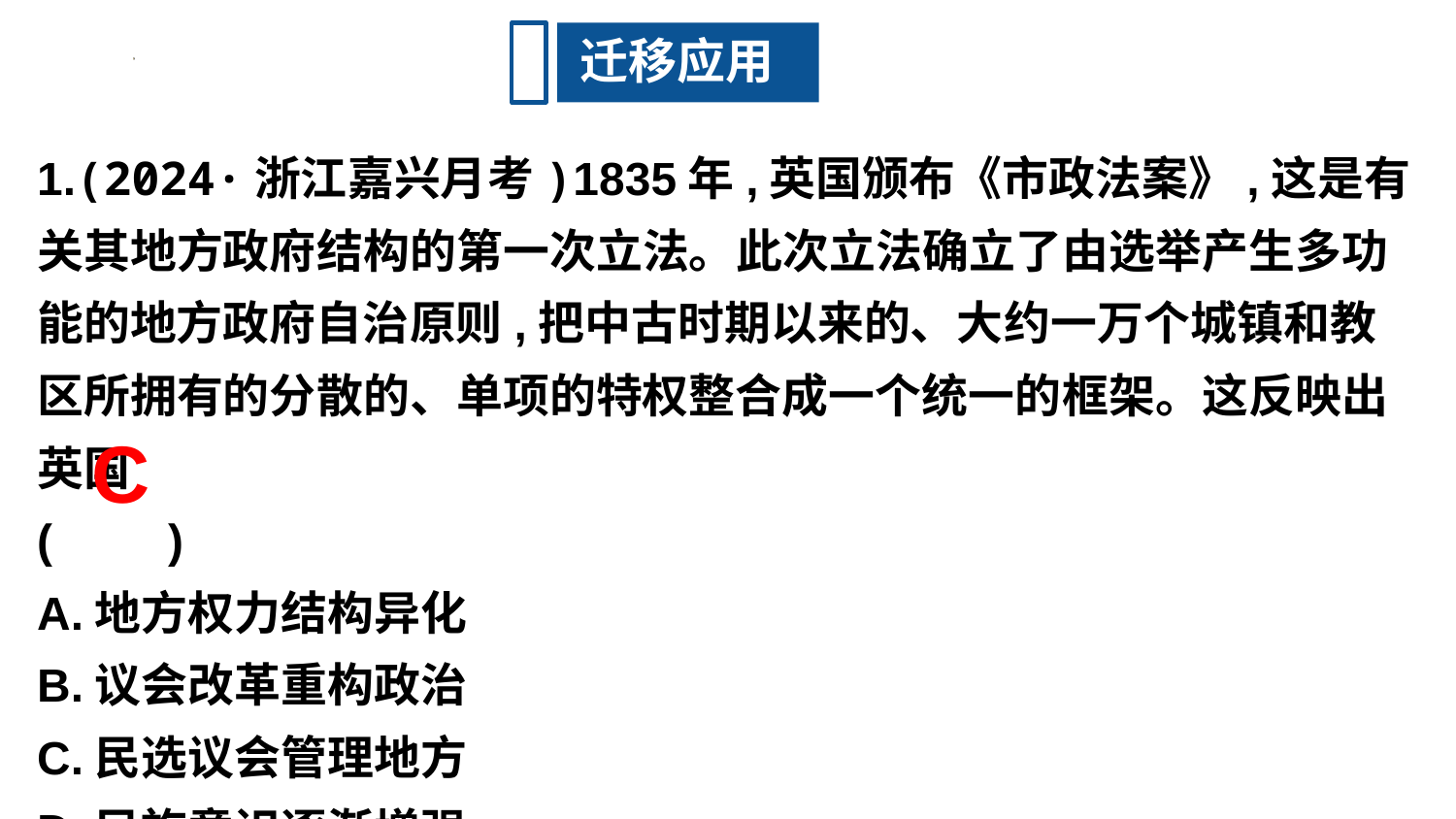

迁移应用
1.(2024·浙江嘉兴月考)1835年,英国颁布《市政法案》,这是有关其地方政府结构的第一次立法。此次立法确立了由选举产生多功能的地方政府自治原则,把中古时期以来的、大约一万个城镇和教区所拥有的分散的、单项的特权整合成一个统一的框架。这反映出英国
(　　)
A.地方权力结构异化
B.议会改革重构政治
C.民选议会管理地方
D.民族意识逐渐增强
C